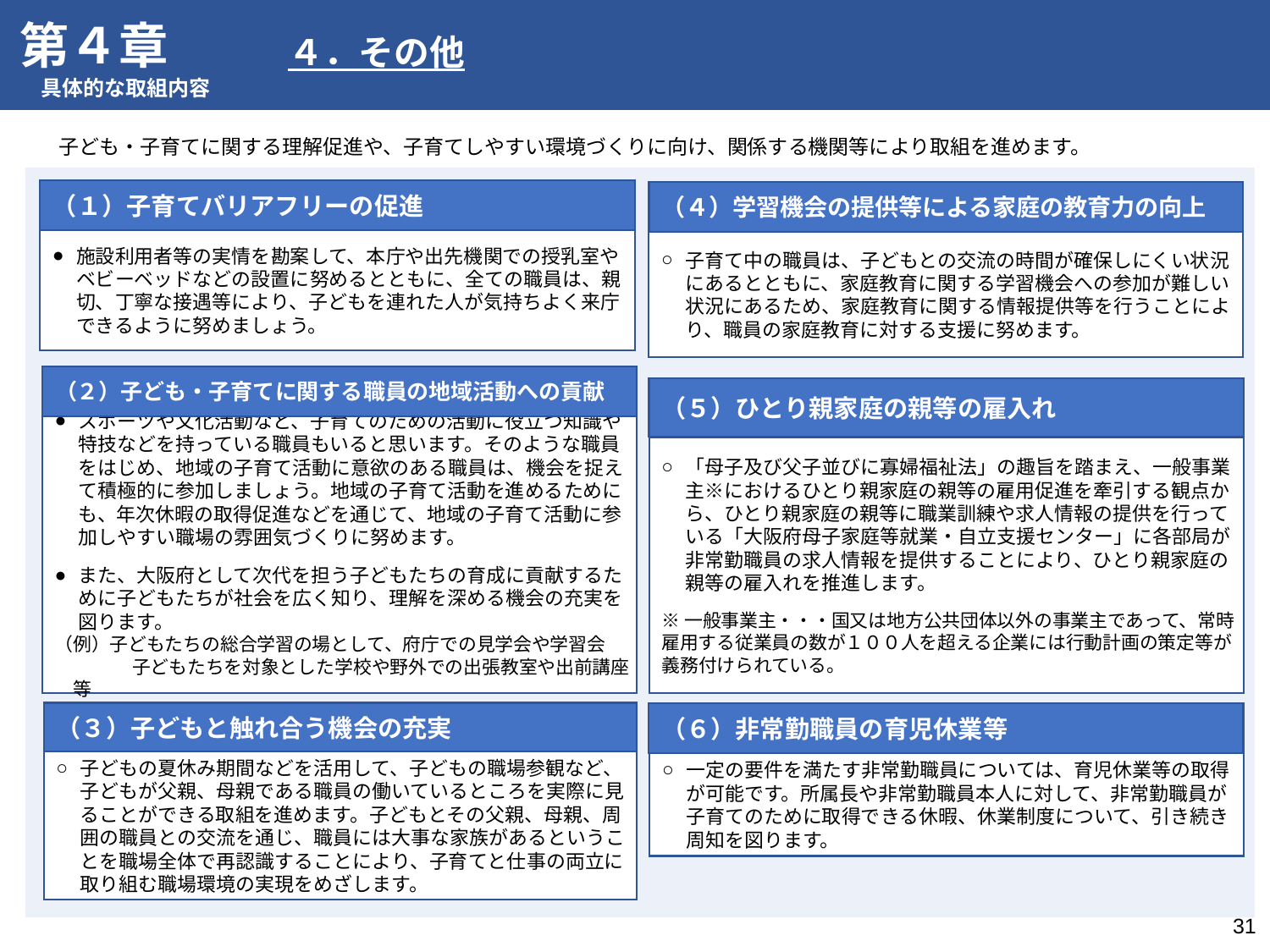

第４章
具体的な取組内容
　４．その他

　子ども・子育てに関する理解促進や、子育てしやすい環境づくりに向け、関係する機関等により取組を進めます。

（１）子育てバリアフリーの促進
施設利用者等の実情を勘案して、本庁や出先機関での授乳室やベビーベッドなどの設置に努めるとともに、全ての職員は、親切、丁寧な接遇等により、子どもを連れた人が気持ちよく来庁できるように努めましょう。
（４）学習機会の提供等による家庭の教育力の向上
子育て中の職員は、子どもとの交流の時間が確保しにくい状況にあるとともに、家庭教育に関する学習機会への参加が難しい状況にあるため、家庭教育に関する情報提供等を行うことにより、職員の家庭教育に対する支援に努めます。
（２）子ども・子育てに関する職員の地域活動への貢献
スポーツや文化活動など、子育てのための活動に役立つ知識や特技などを持っている職員もいると思います。そのような職員をはじめ、地域の子育て活動に意欲のある職員は、機会を捉えて積極的に参加しましょう。地域の子育て活動を進めるためにも、年次休暇の取得促進などを通じて、地域の子育て活動に参加しやすい職場の雰囲気づくりに努めます。

また、大阪府として次代を担う子どもたちの育成に貢献するために子どもたちが社会を広く知り、理解を深める機会の充実を図ります。
（例）子どもたちの総合学習の場として、府庁での見学会や学習会
　　　　 子どもたちを対象とした学校や野外での出張教室や出前講座　等
（５）ひとり親家庭の親等の雇入れ
「母子及び父子並びに寡婦福祉法」の趣旨を踏まえ、一般事業主※におけるひとり親家庭の親等の雇用促進を牽引する観点から、ひとり親家庭の親等に職業訓練や求人情報の提供を行っている「大阪府母子家庭等就業・自立支援センター」に各部局が非常勤職員の求人情報を提供することにより、ひとり親家庭の親等の雇入れを推進します。

※一般事業主・・・国又は地方公共団体以外の事業主であって、常時雇用する従業員の数が１００人を超える企業には行動計画の策定等が義務付けられている。
（３）子どもと触れ合う機会の充実
子どもの夏休み期間などを活用して、子どもの職場参観など、子どもが父親、母親である職員の働いているところを実際に見ることができる取組を進めます。子どもとその父親、母親、周囲の職員との交流を通じ、職員には大事な家族があるということを職場全体で再認識することにより、子育てと仕事の両立に取り組む職場環境の実現をめざします。
（６）非常勤職員の育児休業等
一定の要件を満たす非常勤職員については、育児休業等の取得が可能です。所属長や非常勤職員本人に対して、非常勤職員が子育てのために取得できる休暇、休業制度について、引き続き周知を図ります。
31